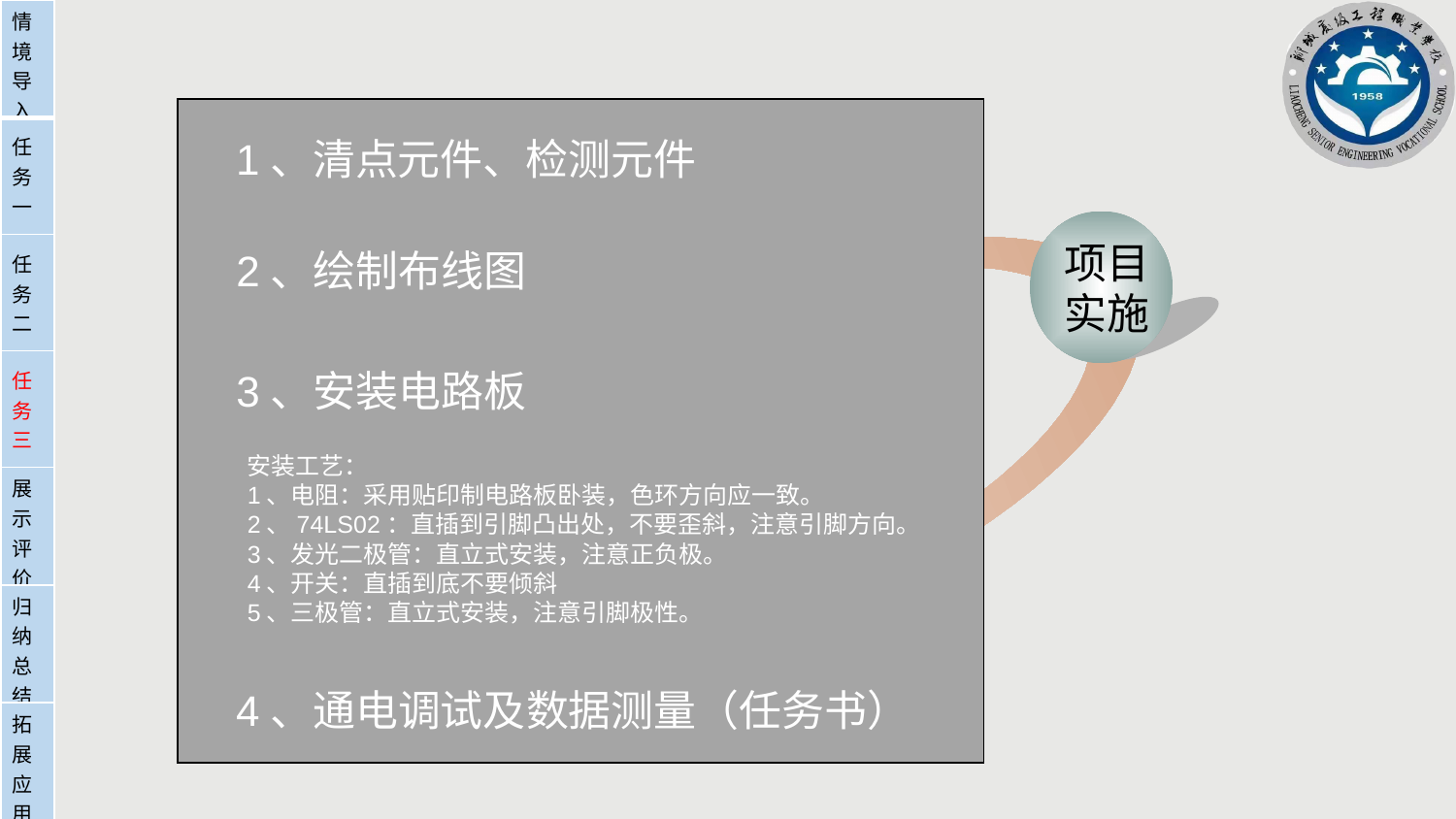

| 情境导入 |
| --- |
| 任务一 |
| 任务二 |
| 任务三 |
| 展示评价 |
| 归纳总结 |
| 拓展应用 |

1、清点元件、检测元件
1、 全体学生分成3-4人组，每组选一名小组长，每个小组一个工作台。

项目
准备

项目
实施

2、绘制布线图

3、安装电路板
任务制作
安装工艺：
1、电阻：采用贴印制电路板卧装，色环方向应一致。
2、74LS02：直插到引脚凸出处，不要歪斜，注意引脚方向。
3、发光二极管：直立式安装，注意正负极。
4、开关：直插到底不要倾斜
5、三极管：直立式安装，注意引脚极性。
2、根据设计的电路
图，准备工具、材料
布局：
1、接口、开关放边缘，
2、显示部分要放在醒目的位置
3、电气连接紧密的元件最好放在一起
4、元件与元件之间要预留走线的宽度
5、元件疏密得当
布线：
 线尽量不要交叉相叠
4、通电调试及数据测量（任务书）